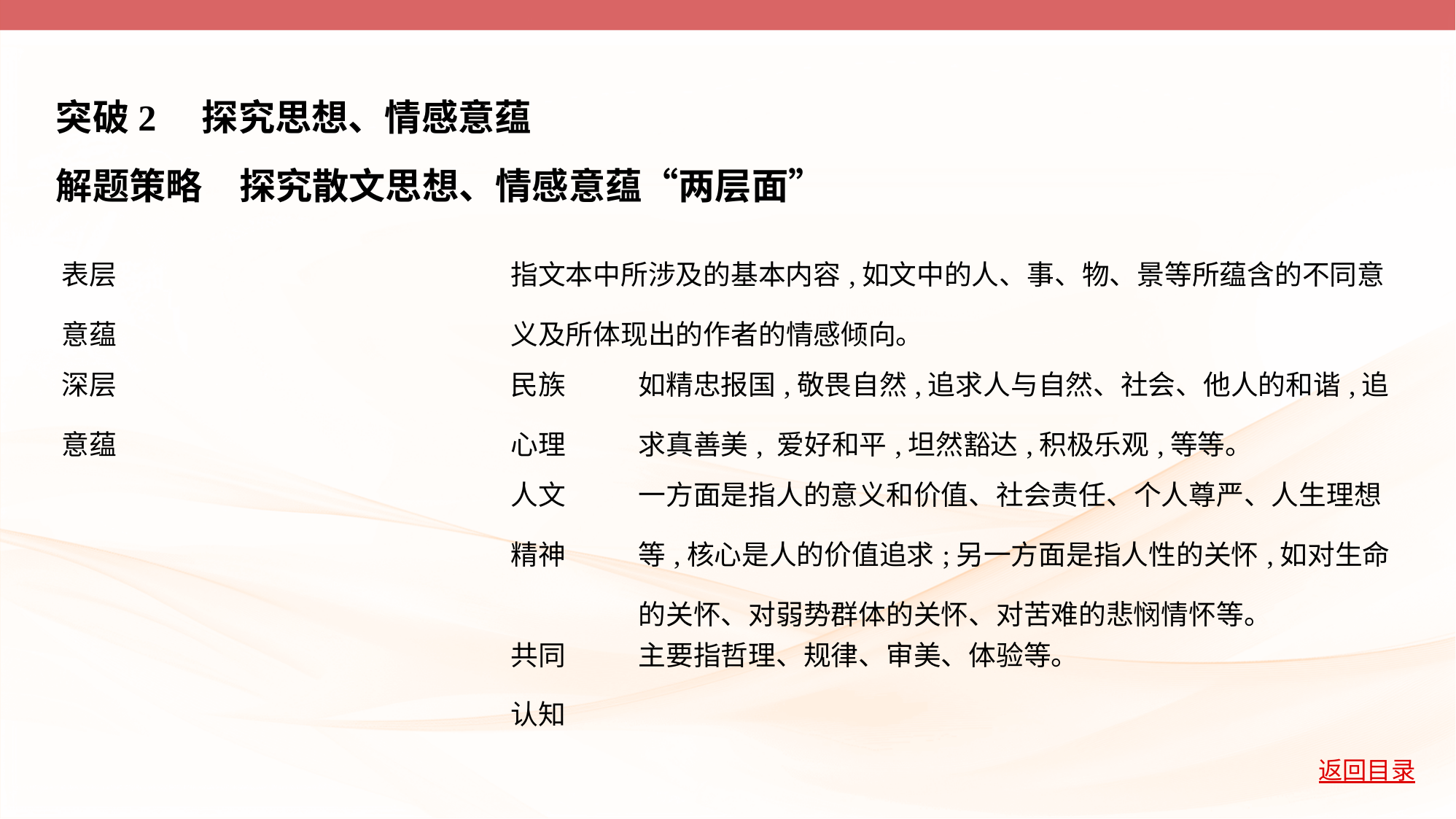

突破2　探究思想、情感意蕴
解题策略　探究散文思想、情感意蕴“两层面”
| 表层 意蕴 | 指文本中所涉及的基本内容,如文中的人、事、物、景等所蕴含的不同意 义及所体现出的作者的情感倾向。 |  |
| --- | --- | --- |
| 深层 意蕴 | 民族 心理 | 如精忠报国,敬畏自然,追求人与自然、社会、他人的和谐,追求真善美, 爱好和平,坦然豁达,积极乐观,等等。 |
|  | 人文 精神 | 一方面是指人的意义和价值、社会责任、个人尊严、人生理想等,核心是人的价值追求;另一方面是指人性的关怀,如对生命的关怀、对弱势群体的关怀、对苦难的悲悯情怀等。 |
|  | 共同 认知 | 主要指哲理、规律、审美、体验等。 |